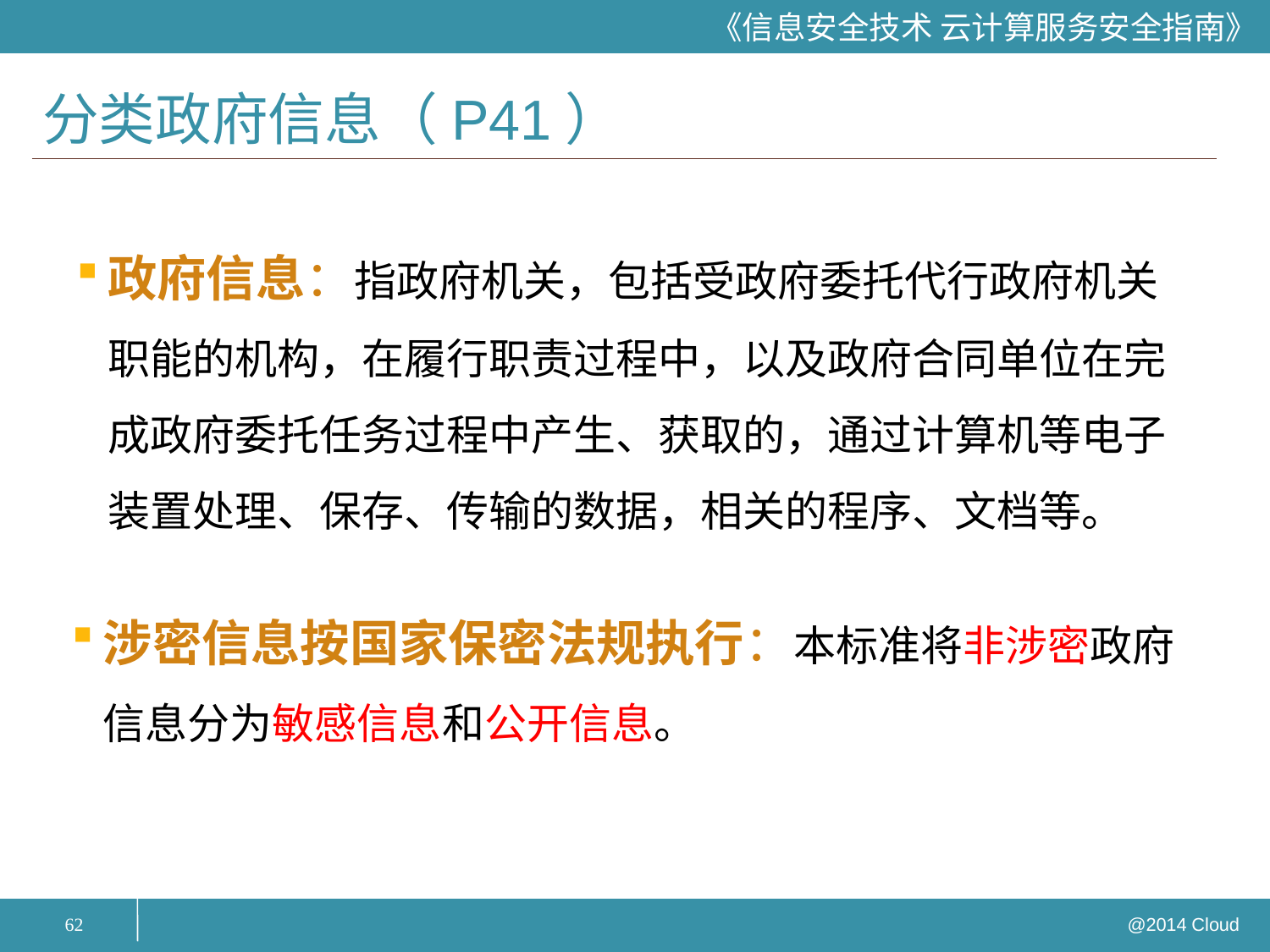

# 分类政府信息（P41）
政府信息：指政府机关，包括受政府委托代行政府机关职能的机构，在履行职责过程中，以及政府合同单位在完成政府委托任务过程中产生、获取的，通过计算机等电子装置处理、保存、传输的数据，相关的程序、文档等。

涉密信息按国家保密法规执行：本标准将非涉密政府信息分为敏感信息和公开信息。

62